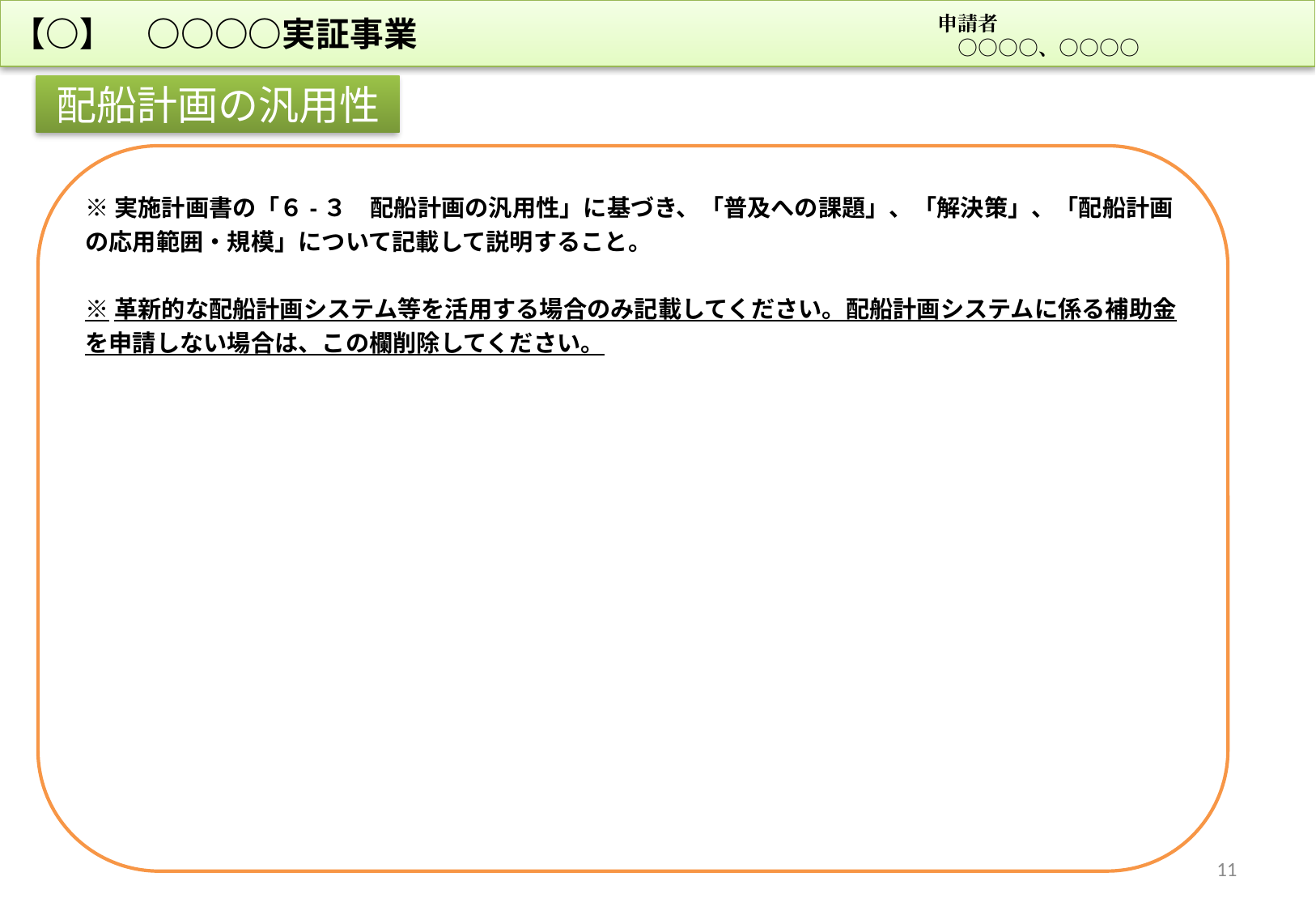

【○】　○○○○実証事業
申請者
　○○○○、○○○○
配船計画の汎用性
※実施計画書の「６-３　配船計画の汎用性」に基づき、「普及への課題」、「解決策」、「配船計画の応用範囲・規模」について記載して説明すること。

※革新的な配船計画システム等を活用する場合のみ記載してください。配船計画システムに係る補助金を申請しない場合は、この欄削除してください。

11